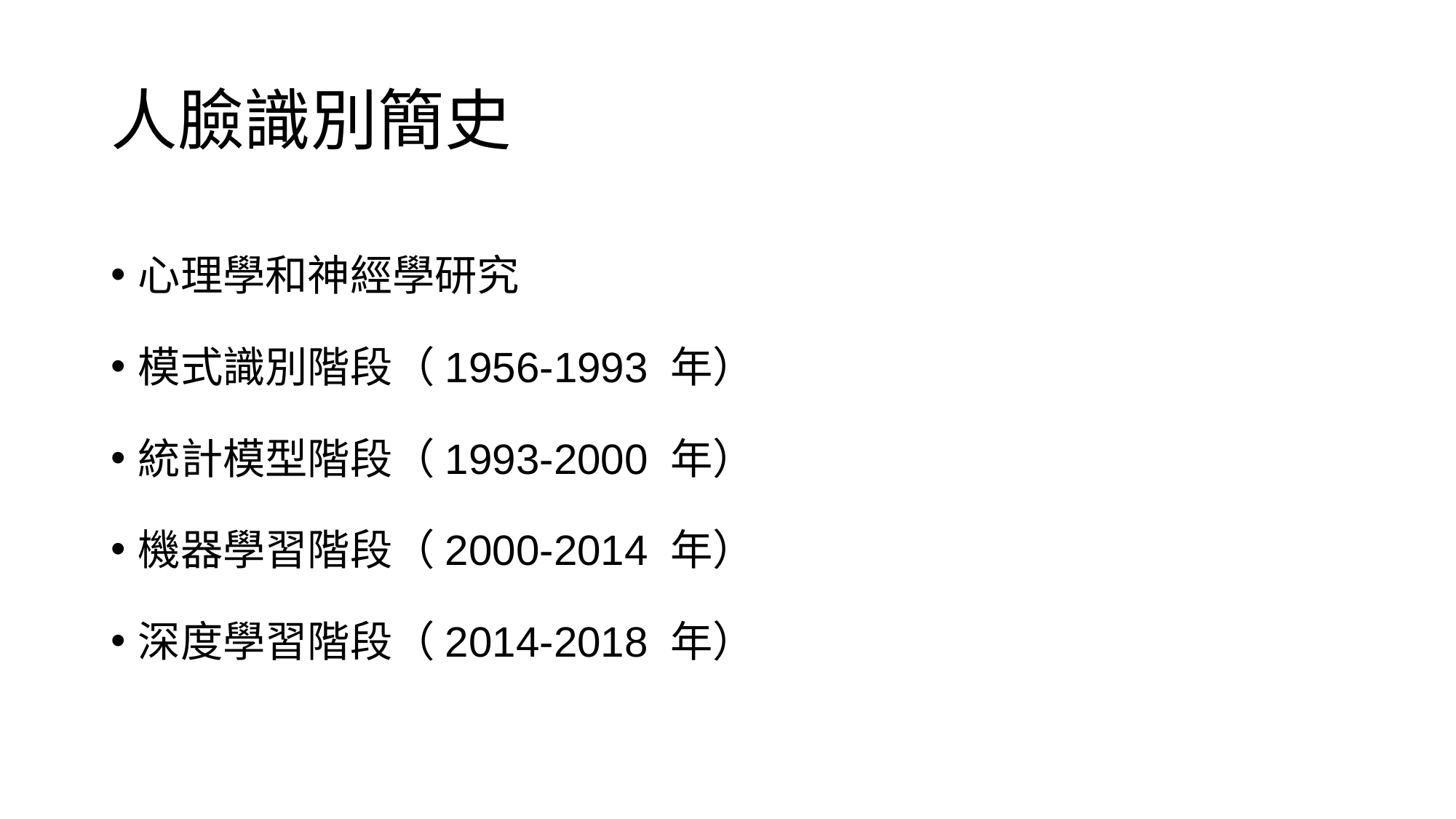

# 人臉識別簡史
心理學和神經學研究
模式識別階段（1956-1993 年）
統計模型階段（1993-2000 年）
機器學習階段（2000-2014 年）
深度學習階段（2014-2018 年）